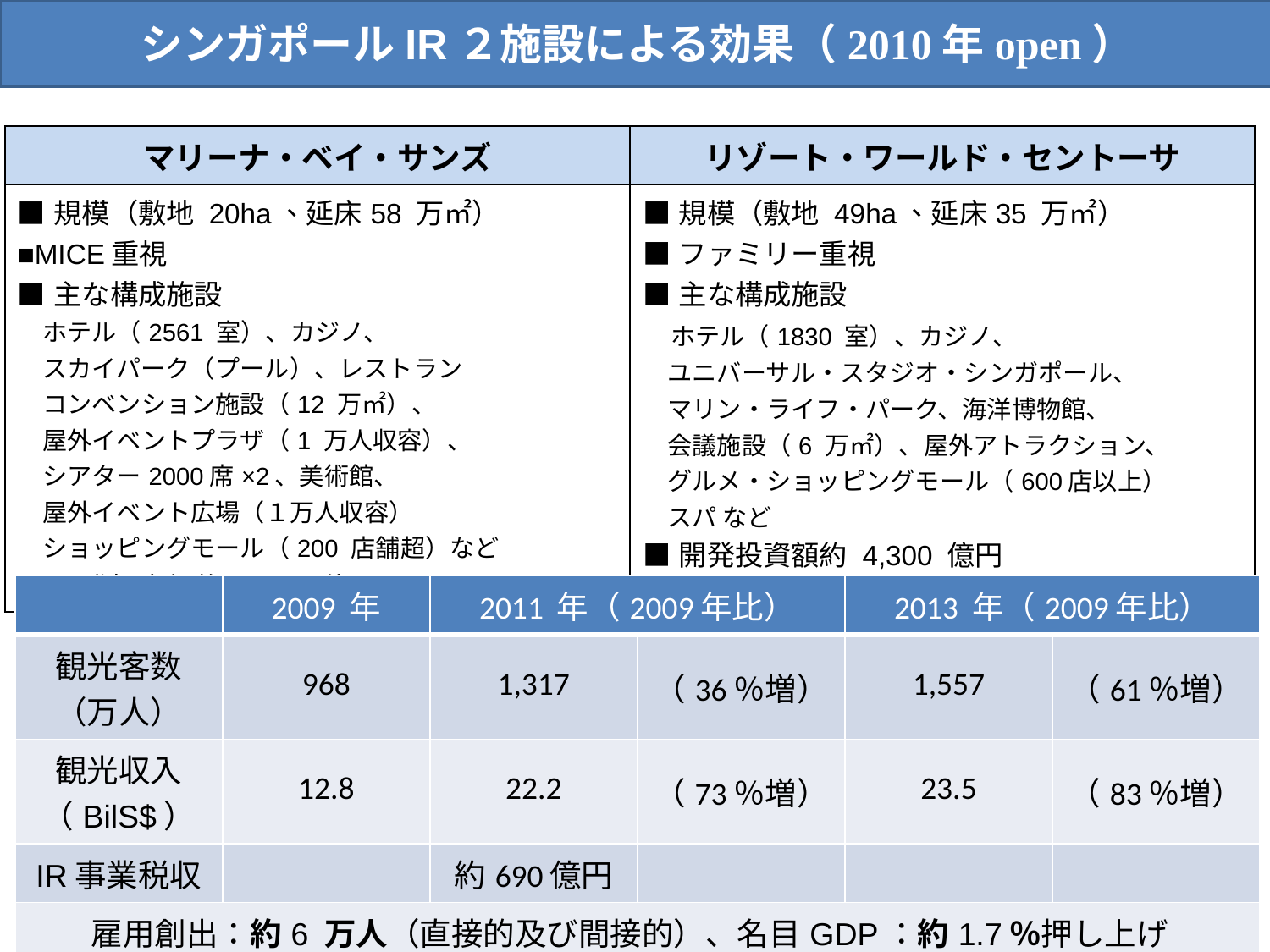

シンガポールIR２施設による効果（2010年open）
| マリーナ・ベイ・サンズ | リゾート・ワールド・セントーサ |
| --- | --- |
| ■規模（敷地 20ha、延床58 万㎡） ■MICE重視 ■主な構成施設 　ホテル（2561 室）、カジノ、 　スカイパーク（プール）、レストラン 　コンベンション施設（12 万㎡）、 　屋外イベントプラザ（1 万人収容）、 　シアター2000席×2、美術館、 　屋外イベント広場（１万人収容） 　ショッピングモール（200 店舗超）など ■開発投資額約 4,800 億円 | ■規模（敷地 49ha、延床35 万㎡） ■ファミリー重視 ■主な構成施設 　ホテル（1830 室）、カジノ、 　ユニバーサル・スタジオ・シンガポール、 　マリン・ライフ・パーク、海洋博物館、 　会議施設（6 万㎡）、屋外アトラクション、 　グルメ・ショッピングモール（600店以上） 　スパ など ■開発投資額約 4,300 億円 |
|  | 2009 年 | 2011 年（2009年比） |  | 2013 年（2009年比） |  |
| --- | --- | --- | --- | --- | --- |
| 観光客数（万人） | 968 | 1,317 | （36％増） | 1,557 | （61％増） |
| 観光収入（BilS$） | 12.8 | 22.2 | （73％増） | 23.5 | （83％増） |
| IR事業税収 |  | 約690億円 |  |  |  |
| 雇用創出：約6 万人（直接的及び間接的）、名目GDP：約1.7％押し上げ |  |  |  |  |  |